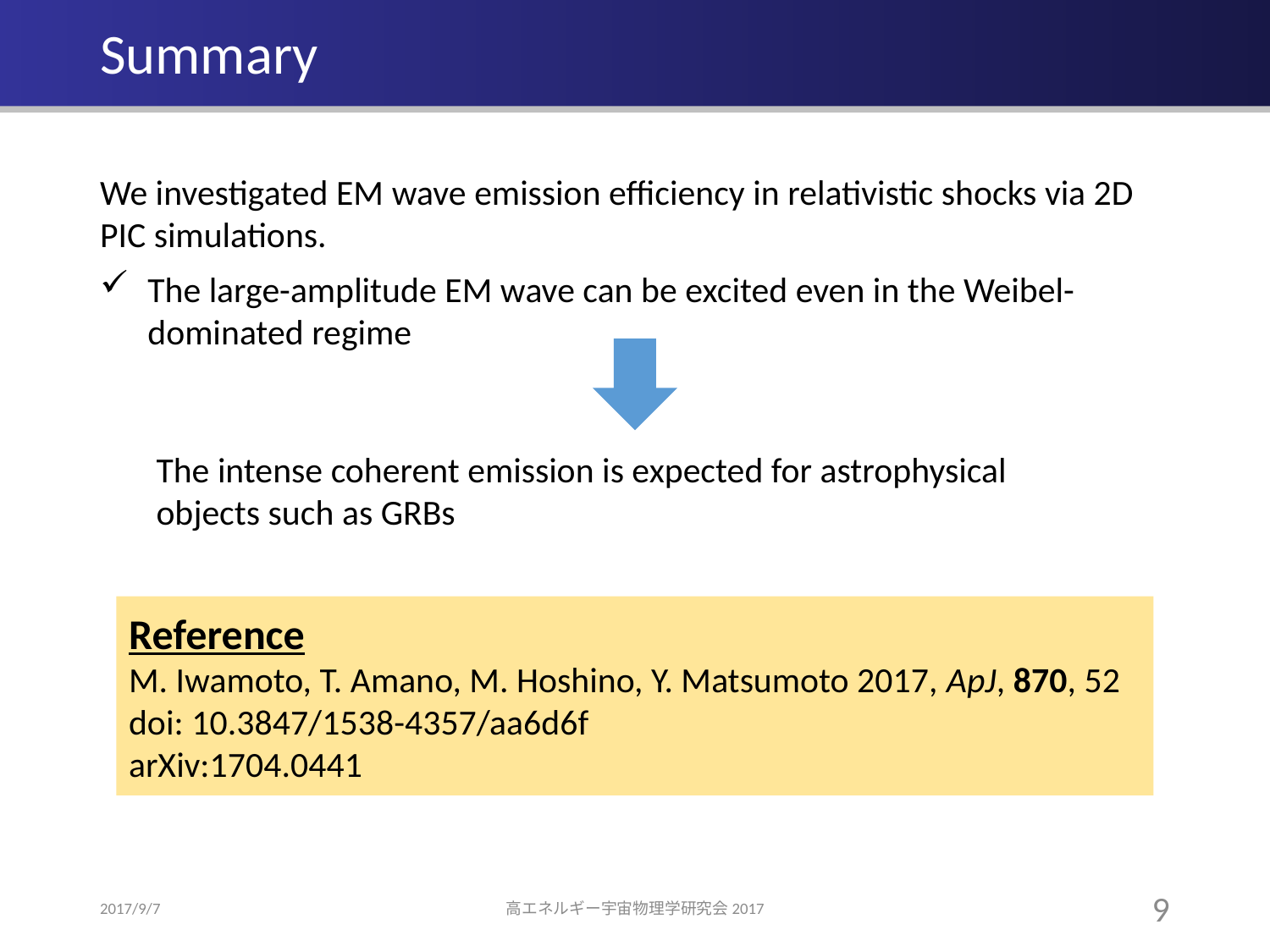

# Summary
We investigated EM wave emission efficiency in relativistic shocks via 2D PIC simulations.
The large-amplitude EM wave can be excited even in the Weibel-dominated regime

The intense coherent emission is expected for astrophysical objects such as GRBs
Reference
M. Iwamoto, T. Amano, M. Hoshino, Y. Matsumoto 2017, ApJ, 870, 52
doi: 10.3847/1538-4357/aa6d6f
arXiv:1704.0441
2017/9/7
高エネルギー宇宙物理学研究会2017
9